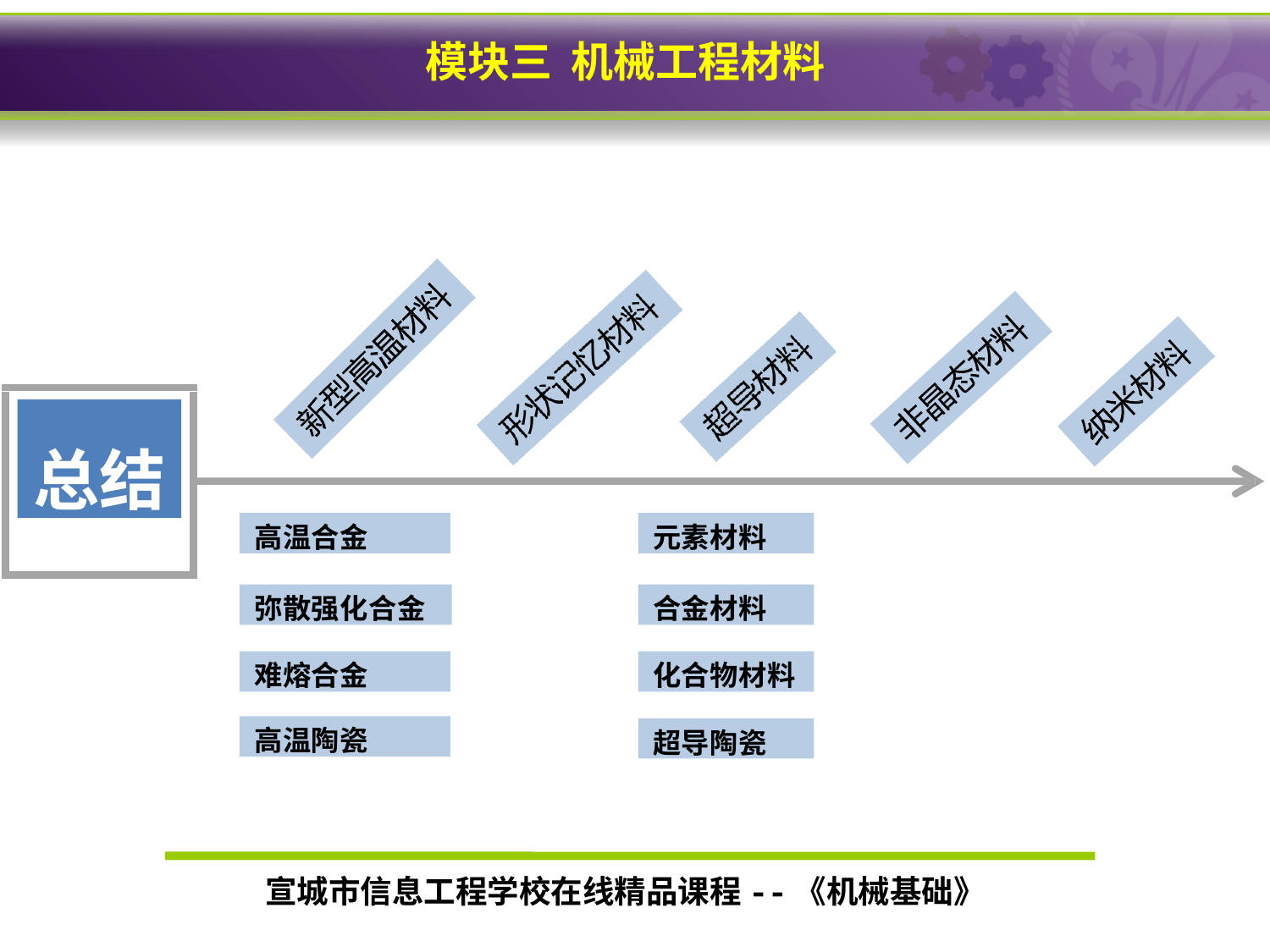

总结

高温合金
元素材料

弥散强化合金
合金材料
难熔合金
化合物材料
高温陶瓷
超导陶瓷